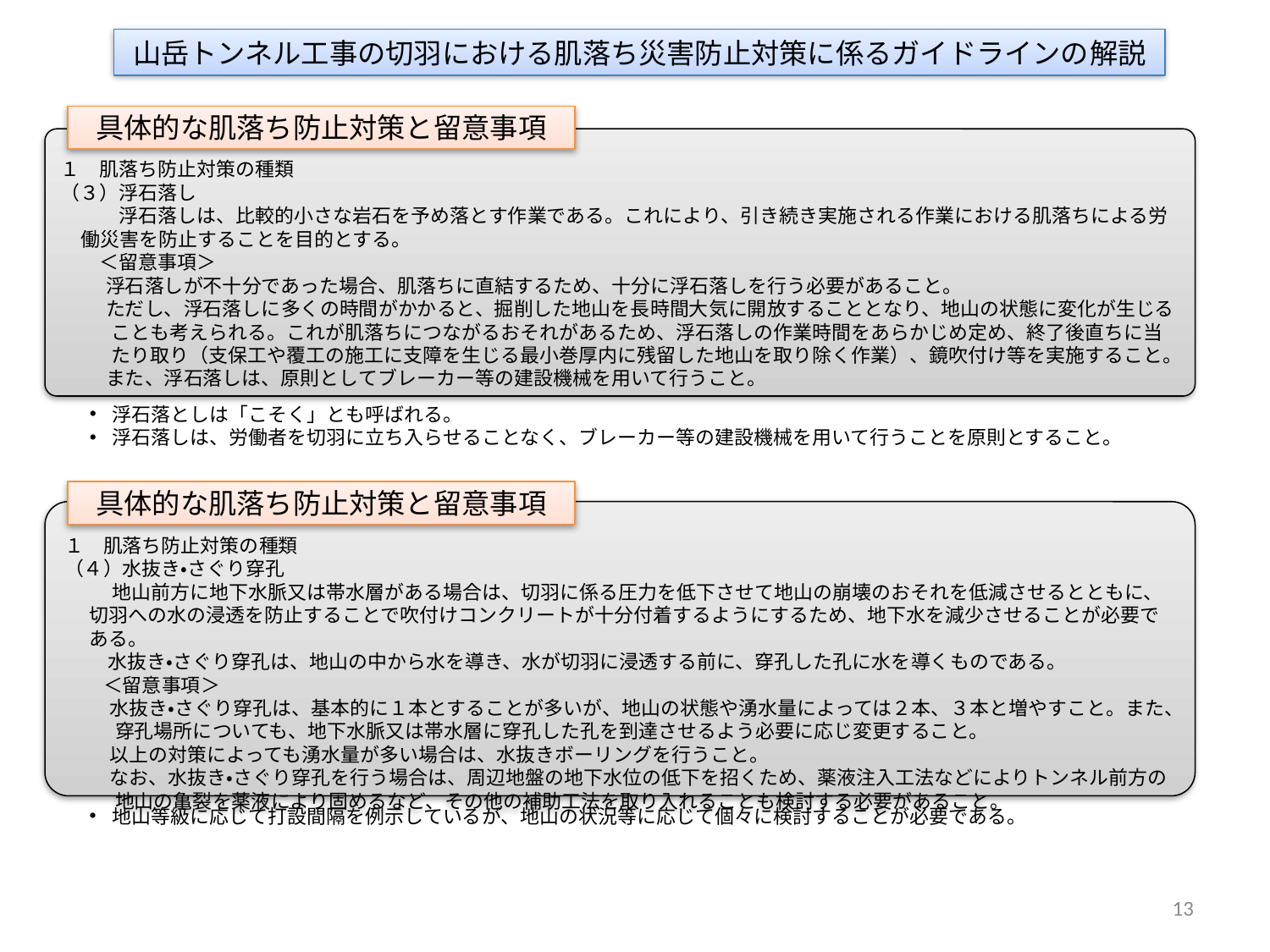

山岳トンネル工事の切羽における肌落ち災害防止対策に係るガイドラインの解説
具体的な肌落ち防止対策と留意事項
１　肌落ち防止対策の種類
（３）浮石落し
　　　浮石落しは、比較的小さな岩石を予め落とす作業である。これにより、引き続き実施される作業における肌落ちによる労働災害を防止することを目的とする。
　　＜留意事項＞
　浮石落しが不十分であった場合、肌落ちに直結するため、十分に浮石落しを行う必要があること。
　ただし、浮石落しに多くの時間がかかると、掘削した地山を長時間大気に開放することとなり、地山の状態に変化が生じることも考えられる。これが肌落ちにつながるおそれがあるため、浮石落しの作業時間をあらかじめ定め、終了後直ちに当たり取り（支保工や覆工の施工に支障を生じる最小巻厚内に残留した地山を取り除く作業）、鏡吹付け等を実施すること。
　また、浮石落しは、原則としてブレーカー等の建設機械を用いて行うこと。
浮石落としは「こそく」とも呼ばれる。
浮石落しは、労働者を切羽に立ち入らせることなく、ブレーカー等の建設機械を用いて行うことを原則とすること。
具体的な肌落ち防止対策と留意事項
１　肌落ち防止対策の種類
（４）水抜き・さぐり穿孔
　 地山前方に地下水脈又は帯水層がある場合は、切羽に係る圧力を低下させて地山の崩壊のおそれを低減させるとともに、切羽への水の浸透を防止することで吹付けコンクリートが十分付着するようにするため、地下水を減少させることが必要である。
　水抜き・さぐり穿孔は、地山の中から水を導き、水が切羽に浸透する前に、穿孔した孔に水を導くものである。
　　＜留意事項＞
　水抜き・さぐり穿孔は、基本的に１本とすることが多いが、地山の状態や湧水量によっては２本、３本と増やすこと。また、穿孔場所についても、地下水脈又は帯水層に穿孔した孔を到達させるよう必要に応じ変更すること。
　以上の対策によっても湧水量が多い場合は、水抜きボーリングを行うこと。
　なお、水抜き・さぐり穿孔を行う場合は、周辺地盤の地下水位の低下を招くため、薬液注入工法などによりトンネル前方の地山の亀裂を薬液により固めるなど、その他の補助工法を取り入れることも検討する必要があること。
地山等級に応じて打設間隔を例示しているが、地山の状況等に応じて個々に検討することが必要である。
13